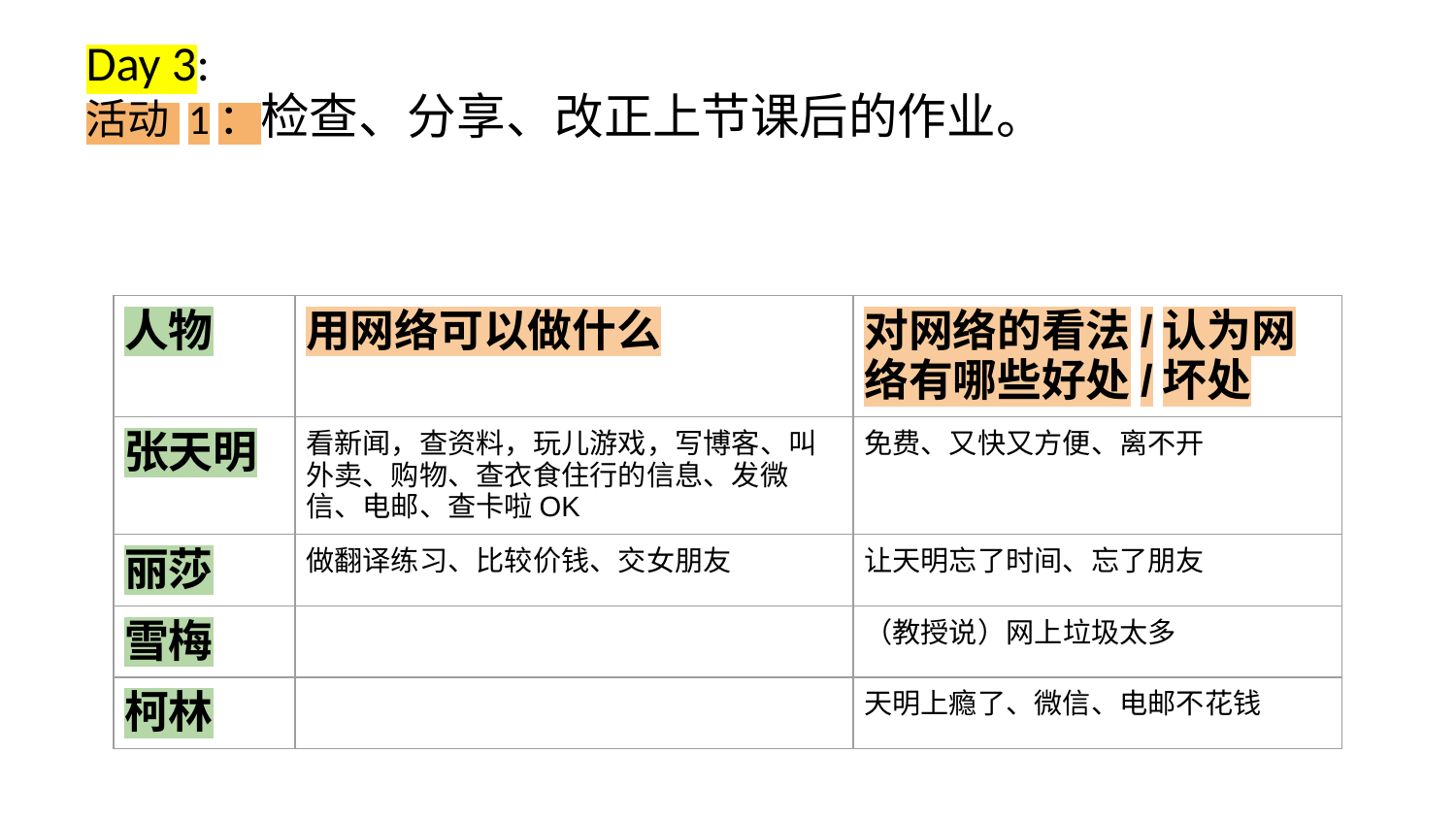

# Day 3:
活动 1：检查、分享、改正上节课后的作业。
| 人物 | 用网络可以做什么 | 对网络的看法/认为网络有哪些好处/坏处 |
| --- | --- | --- |
| 张天明 | 看新闻，查资料，玩儿游戏，写博客、叫外卖、购物、查衣食住行的信息、发微信、电邮、查卡啦OK | 免费、又快又方便、离不开 |
| 丽莎 | 做翻译练习、比较价钱、交女朋友 | 让天明忘了时间、忘了朋友 |
| 雪梅 |  | （教授说）网上垃圾太多 |
| 柯林 |  | 天明上瘾了、微信、电邮不花钱 |